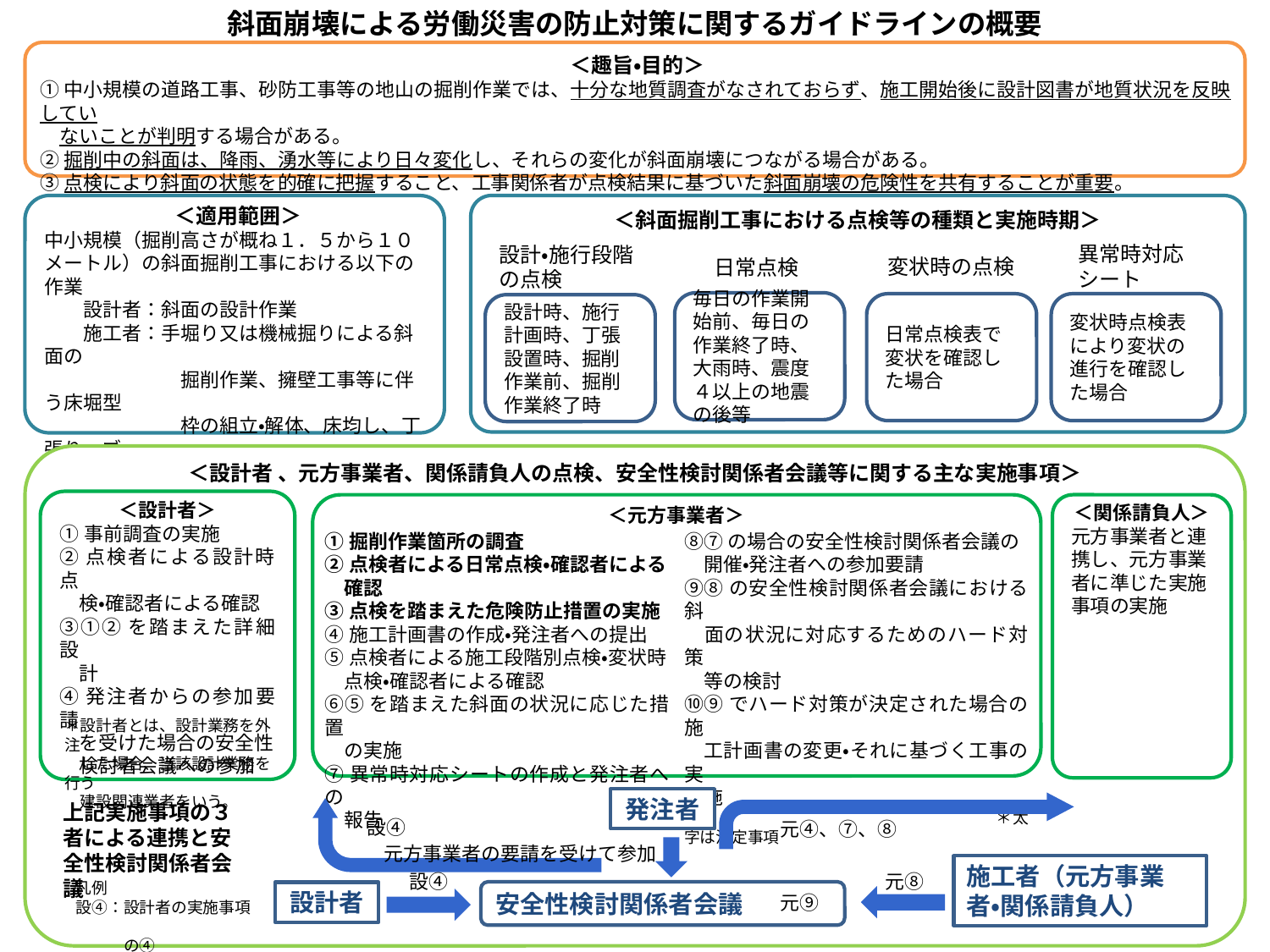

斜面崩壊による労働災害の防止対策に関するガイドラインの概要
＜趣旨・目的＞
①中小規模の道路工事、砂防工事等の地山の掘削作業では、十分な地質調査がなされておらず、施工開始後に設計図書が地質状況を反映してい
　ないことが判明する場合がある。
②掘削中の斜面は、降雨、湧水等により日々変化し、それらの変化が斜面崩壊につながる場合がある。
③点検により斜面の状態を的確に把握すること、工事関係者が点検結果に基づいた斜面崩壊の危険性を共有することが重要。

＜適用範囲＞
中小規模（掘削高さが概ね１．５から１０メートル）の斜面掘削工事における以下の作業
　　設計者：斜面の設計作業
　　施工者：手堀り又は機械掘りによる斜面の
　　　　　　　掘削作業、擁壁工事等に伴う床堀型
　　　　　　　枠の組立・解体、床均し、丁張り、ブ
　　　　　　　ロック積み、コンクリート打設の作業
　　　　　　　等及びその施工管理

＜斜面掘削工事における点検等の種類と実施時期＞

異常時対応シート
設計・施行段階の点検
変状時の点検
日常点検
毎日の作業開始前、毎日の作業終了時、大雨時、震度４以上の地震の後等
日常点検表で変状を確認した場合
変状時点検表により変状の進行を確認した場合
設計時、施行計画時、丁張設置時、掘削作業前、掘削作業終了時
＜設計者 、元方事業者、関係請負人の点検、安全性検討関係者会議等に関する主な実施事項＞

Ｈは発言メモ
＜設計者＞
①事前調査の実施
②点検者による設計時点
　検・確認者による確認
③①②を踏まえた詳細設
　計
④発注者からの参加要請
　を受けた場合の安全性
　検討者会議への参加

＜元方事業者＞
＜関係請負人＞
元方事業者と連携し、元方事業者に準じた実施事項の実施
①掘削作業箇所の調査
②点検者による日常点検・確認者による
　確認
③点検を踏まえた危険防止措置の実施
④施工計画書の作成・発注者への提出
⑤点検者による施工段階別点検・変状時
　点検・確認者による確認
⑥⑤を踏まえた斜面の状況に応じた措置
　の実施
⑦異常時対応シートの作成と発注者への
　報告
⑧⑦の場合の安全性検討関係者会議の
　開催・発注者への参加要請
⑨⑧の安全性検討関係者会議における斜
　面の状況に対応するためのハード対策
　等の検討
⑩⑨でハード対策が決定された場合の施
　工計画書の変更・それに基づく工事の実
　施
　　　　　　　　　　　　　　　　　　　　　＊太字は法定事項

＊設計者とは、設計業務を外注
　した場合、当該設計業務を行う
　建設関連業者をいう。
発注者

上記実施事項の３者による連携と安全性検討関係者会議
設④
元④、⑦、⑧
元方事業者の要請を受けて参加

施工者（元方事業者・関係請負人）
設④
元⑧
凡例
設④：設計者の実施事項
　　　の④
安全性検討関係者会議
設計者
元⑨